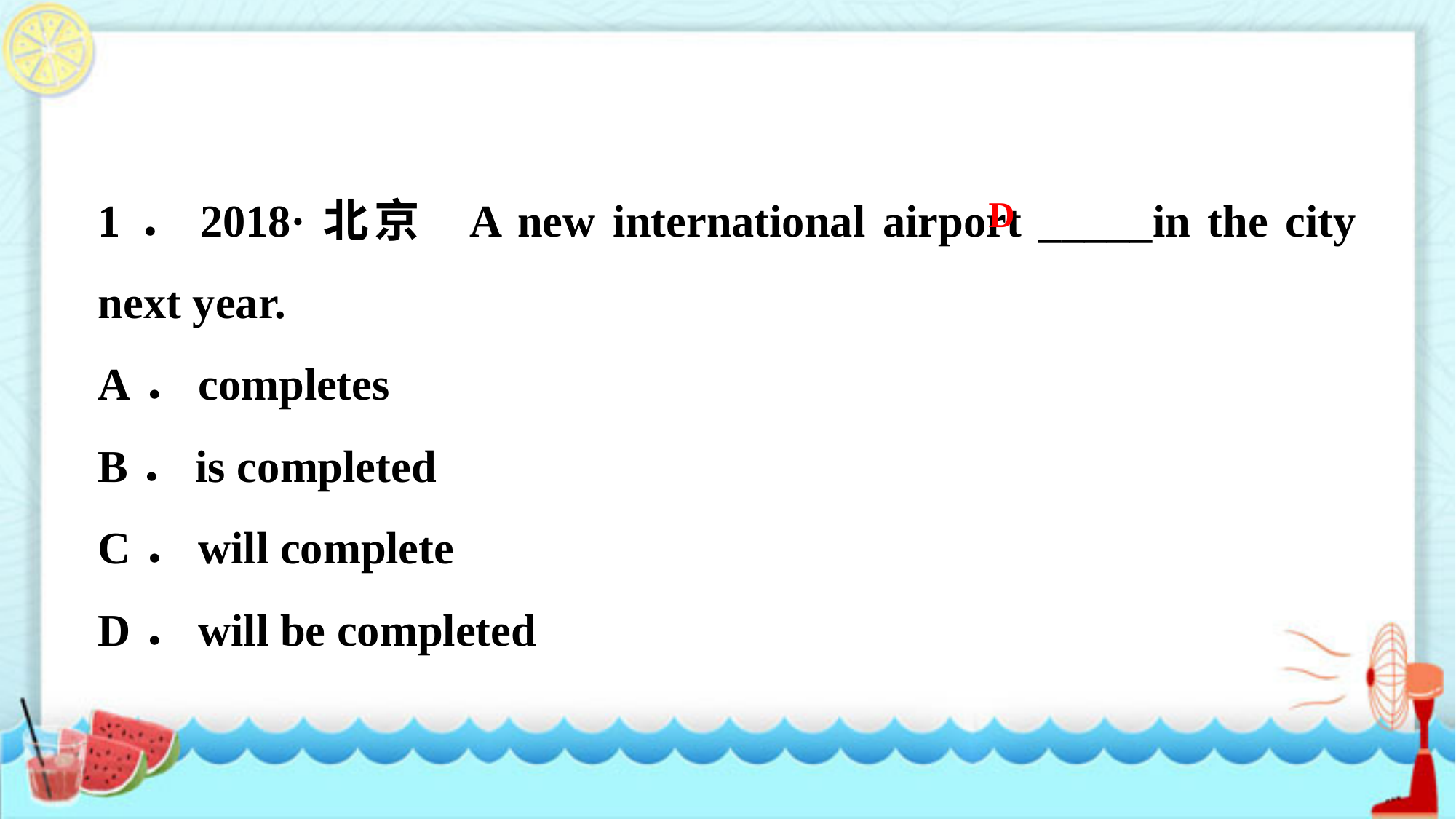

1．2018·北京  A new international airport _____in the city next year.
A．completes
B．is completed
C．will complete
D．will be completed
D